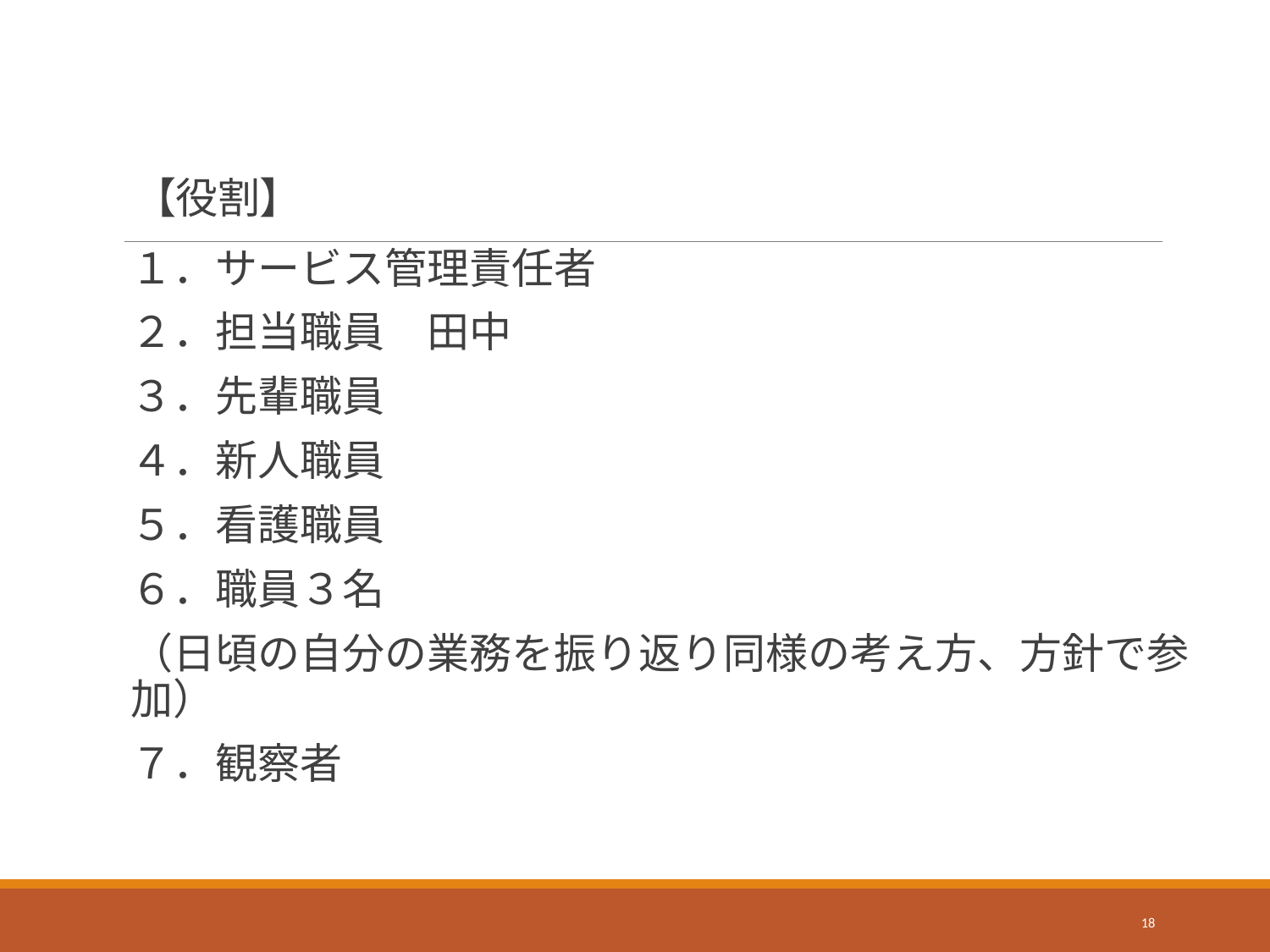

# 【役割】
１．サービス管理責任者
２．担当職員　田中
３．先輩職員
４．新人職員
５．看護職員
６．職員３名
（日頃の自分の業務を振り返り同様の考え方、方針で参加）
７．観察者
18